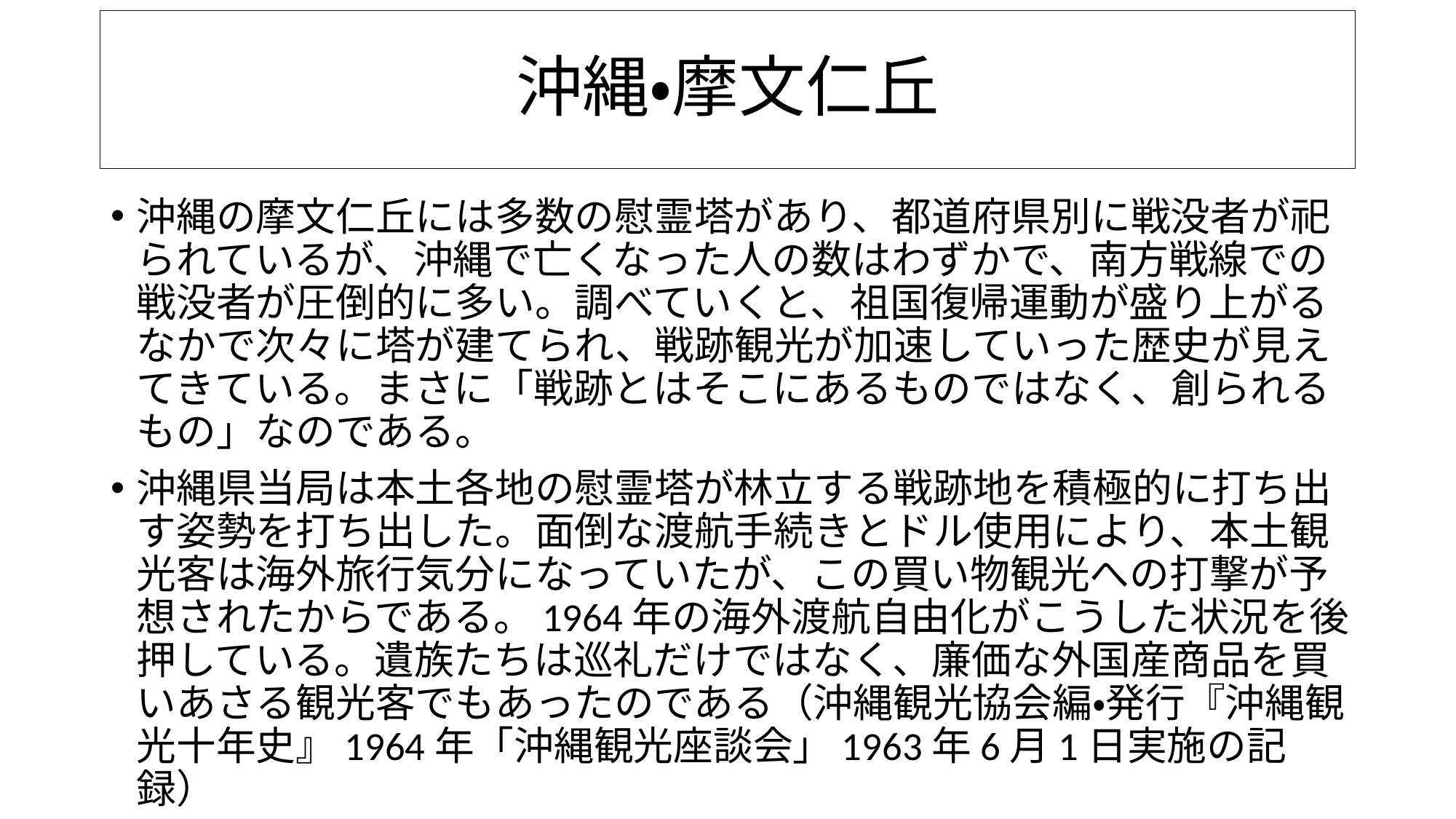

# 沖縄・摩文仁丘
沖縄の摩文仁丘には多数の慰霊塔があり、都道府県別に戦没者が祀られているが、沖縄で亡くなった人の数はわずかで、南方戦線での戦没者が圧倒的に多い。調べていくと、祖国復帰運動が盛り上がるなかで次々に塔が建てられ、戦跡観光が加速していった歴史が見えてきている。まさに「戦跡とはそこにあるものではなく、創られるもの」なのである。
沖縄県当局は本土各地の慰霊塔が林立する戦跡地を積極的に打ち出す姿勢を打ち出した。面倒な渡航手続きとドル使用により、本土観光客は海外旅行気分になっていたが、この買い物観光への打撃が予想されたからである。1964年の海外渡航自由化がこうした状況を後押している。遺族たちは巡礼だけではなく、廉価な外国産商品を買いあさる観光客でもあったのである（沖縄観光協会編・発行『沖縄観光十年史』1964年「沖縄観光座談会」1963年6月1日実施の記録）